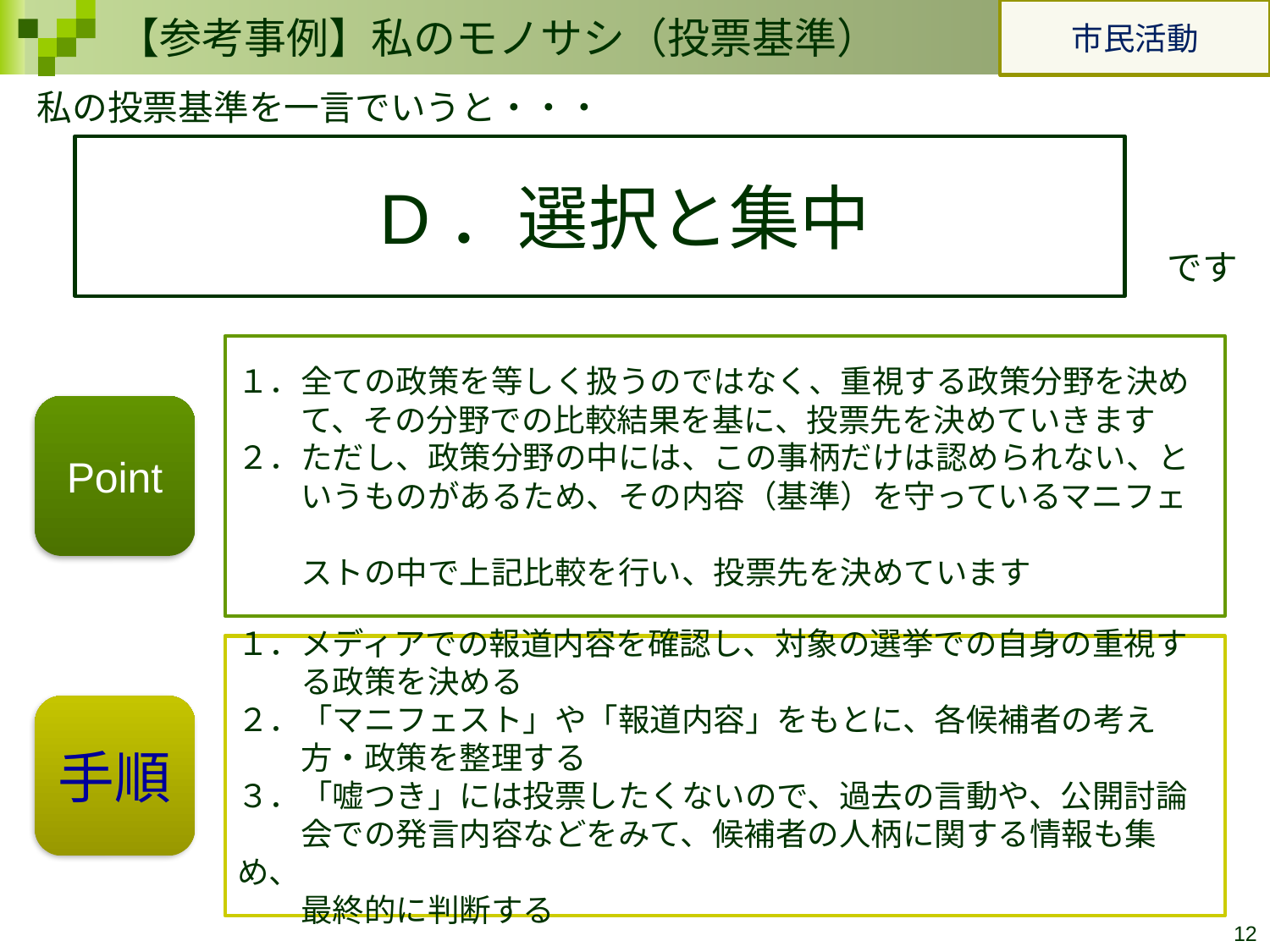

市民活動
【参考事例】私のモノサシ（投票基準）
私の投票基準を一言でいうと・・・
D．選択と集中
です
１．全ての政策を等しく扱うのではなく、重視する政策分野を決め
　　て、その分野での比較結果を基に、投票先を決めていきます
２．ただし、政策分野の中には、この事柄だけは認められない、と
　　いうものがあるため、その内容（基準）を守っているマニフェ
　　ストの中で上記比較を行い、投票先を決めています
Point
１．メディアでの報道内容を確認し、対象の選挙での自身の重視す
　　る政策を決める
２．「マニフェスト」や「報道内容」をもとに、各候補者の考え
　　方・政策を整理する
３．「嘘つき」には投票したくないので、過去の言動や、公開討論
　　会での発言内容などをみて、候補者の人柄に関する情報も集め、
　　最終的に判断する
手順
12